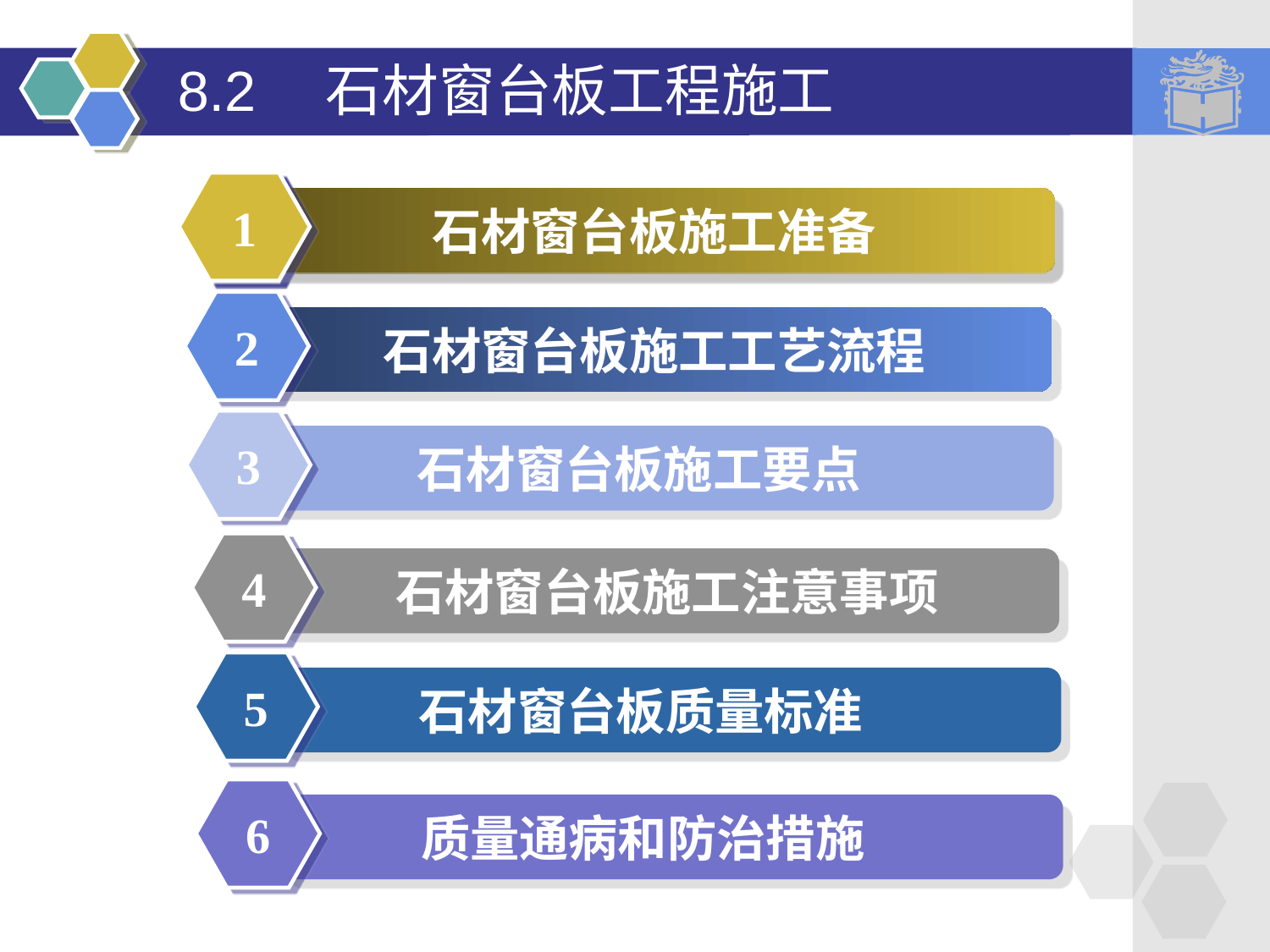

# 8.2　石材窗台板工程施工
1
1

5.3.1　组合体的类型
5.3.1　组合体的类型
5.3.1　组合体的类型
1

5.3.1　组合体的类型
5.3.1　组合体的类型
5.3.1　组合体的类型
石材窗台板施工准备
2
石材窗台板施工工艺流程
3
石材窗台板施工要点
4
石材窗台板施工注意事项
5
石材窗台板质量标准
6
质量通病和防治措施